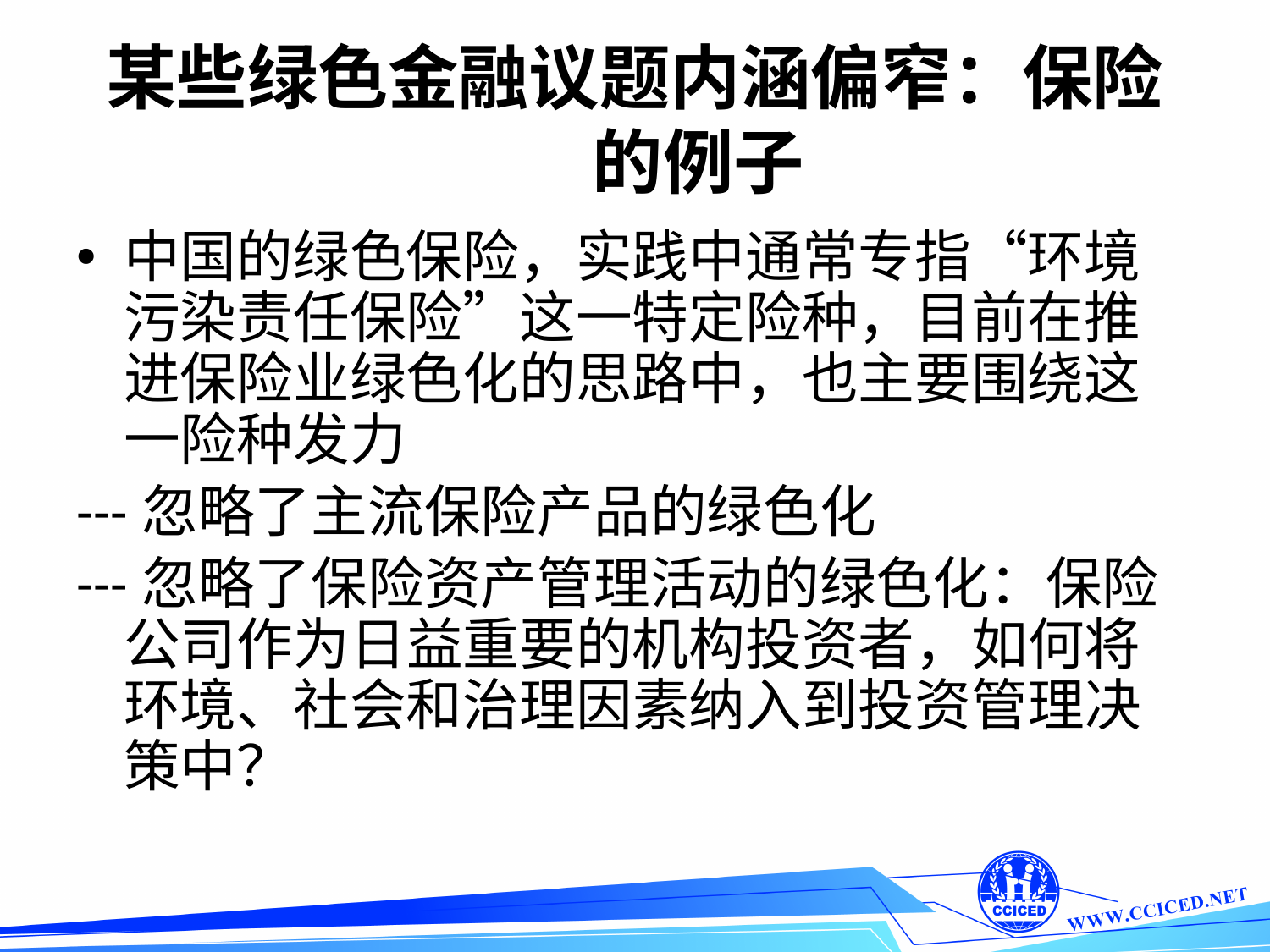

# 某些绿色金融议题内涵偏窄：保险的例子
中国的绿色保险，实践中通常专指“环境污染责任保险”这一特定险种，目前在推进保险业绿色化的思路中，也主要围绕这一险种发力
---忽略了主流保险产品的绿色化
---忽略了保险资产管理活动的绿色化：保险公司作为日益重要的机构投资者，如何将环境、社会和治理因素纳入到投资管理决策中？